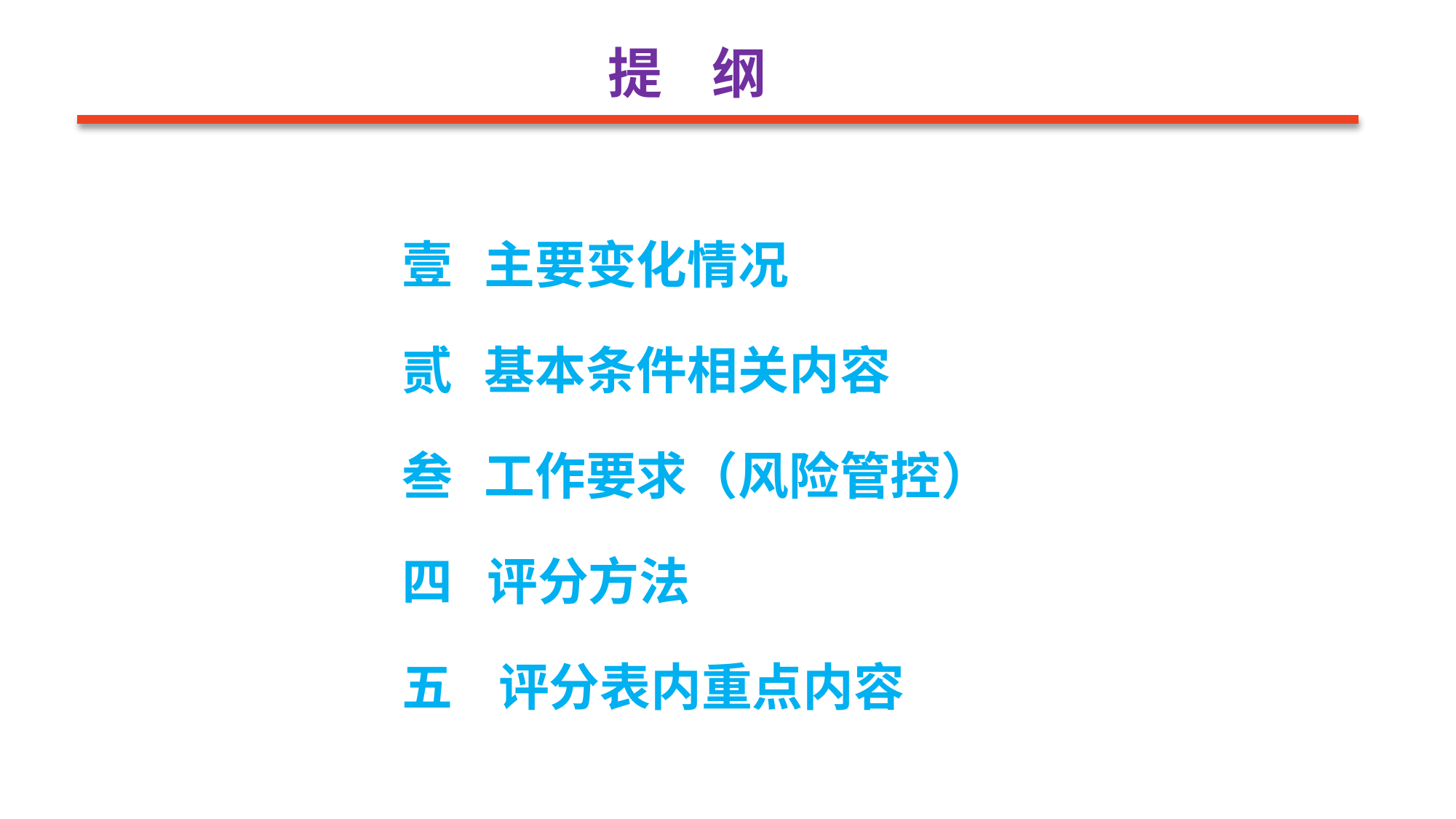

提    纲

主要变化情况
基本条件相关内容
工作要求（风险管控）
四   评分方法
五    评分表内重点内容